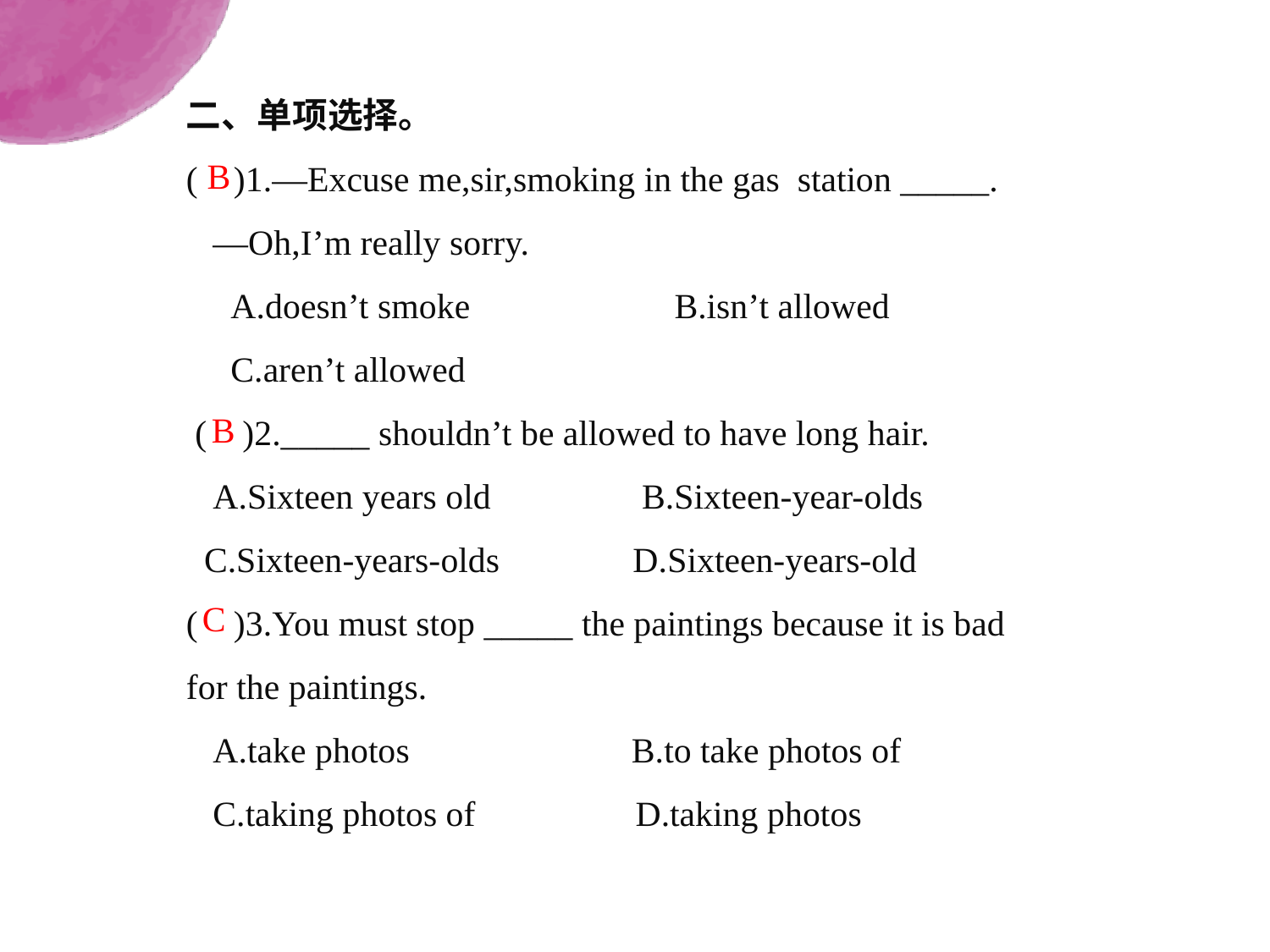

二、单项选择。
(    )1.—Excuse me,sir,smoking in the gas  station _____.
   —Oh,I’m really sorry.
     A.doesn’t smoke                       B.isn’t allowed
     C.aren’t allowed
 (    )2._____ shouldn’t be allowed to have long hair.
   A.Sixteen years old                 B.Sixteen-year-olds
  C.Sixteen-years-olds               D.Sixteen-years-old
(    )3.You must stop _____ the paintings because it is bad for the paintings.
   A.take photos                         B.to take photos of
   C.taking photos of                  D.taking photos
B
B
C